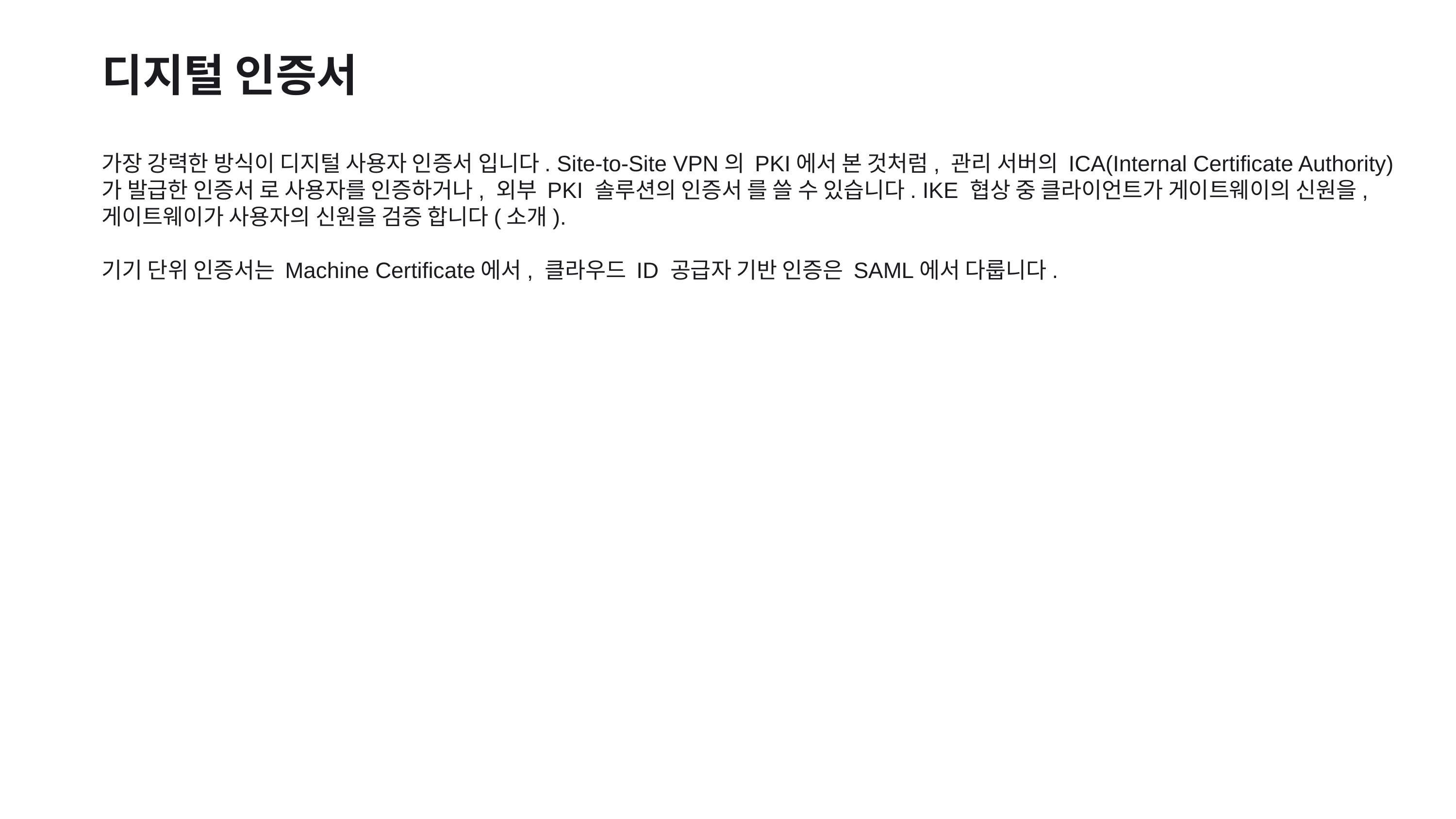

디지털 인증서
가장 강력한 방식이 디지털 사용자 인증서 입니다. Site-to-Site VPN의 PKI에서 본 것처럼, 관리 서버의 ICA(Internal Certificate Authority) 가 발급한 인증서 로 사용자를 인증하거나, 외부 PKI 솔루션의 인증서 를 쓸 수 있습니다. IKE 협상 중 클라이언트가 게이트웨이의 신원을, 게이트웨이가 사용자의 신원을 검증 합니다(소개).

기기 단위 인증서는 Machine Certificate에서, 클라우드 ID 공급자 기반 인증은 SAML에서 다룹니다.